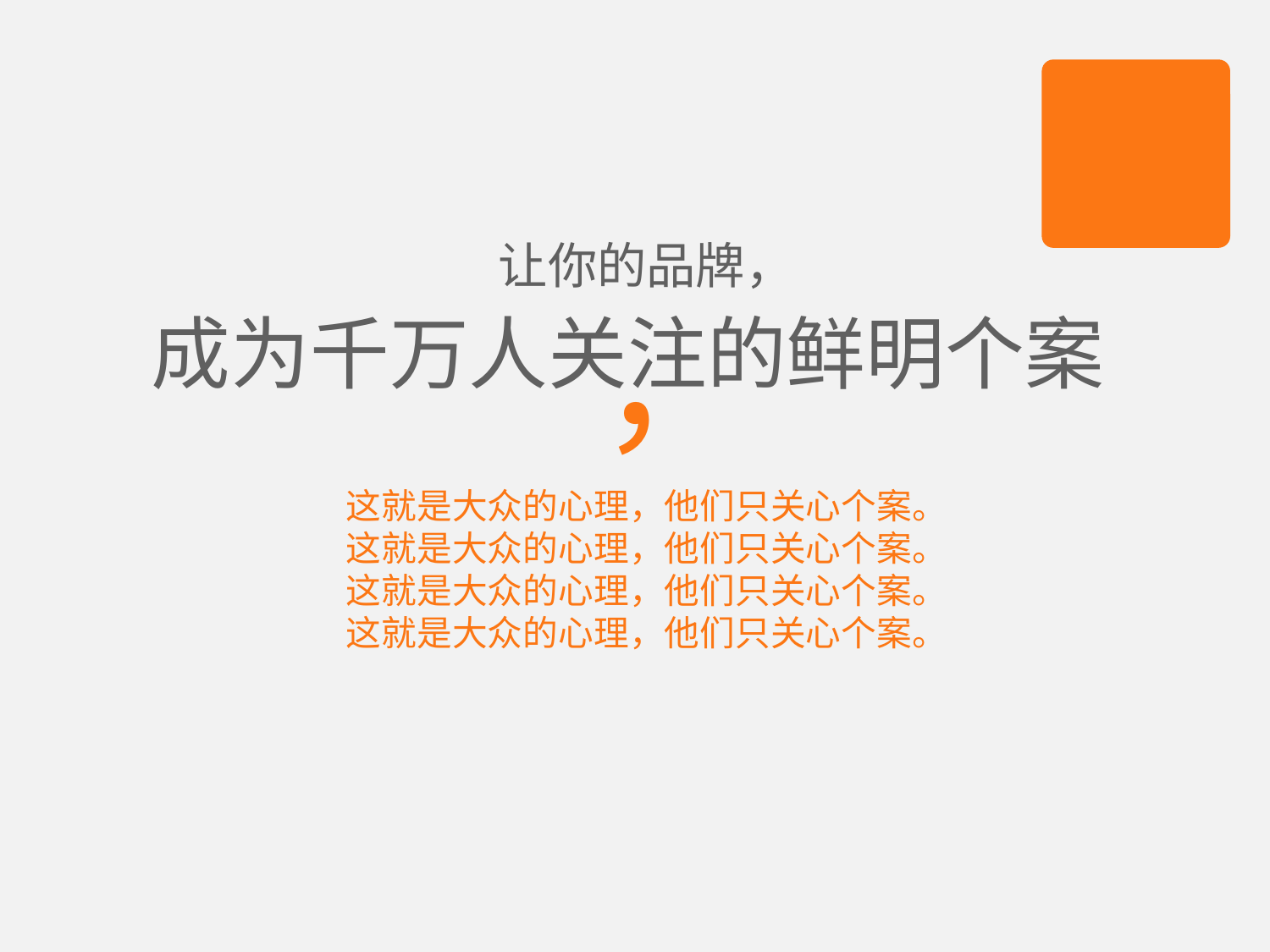

让你的品牌，
，
成为千万人关注的鲜明个案
这就是大众的心理，他们只关心个案。
这就是大众的心理，他们只关心个案。
这就是大众的心理，他们只关心个案。
这就是大众的心理，他们只关心个案。